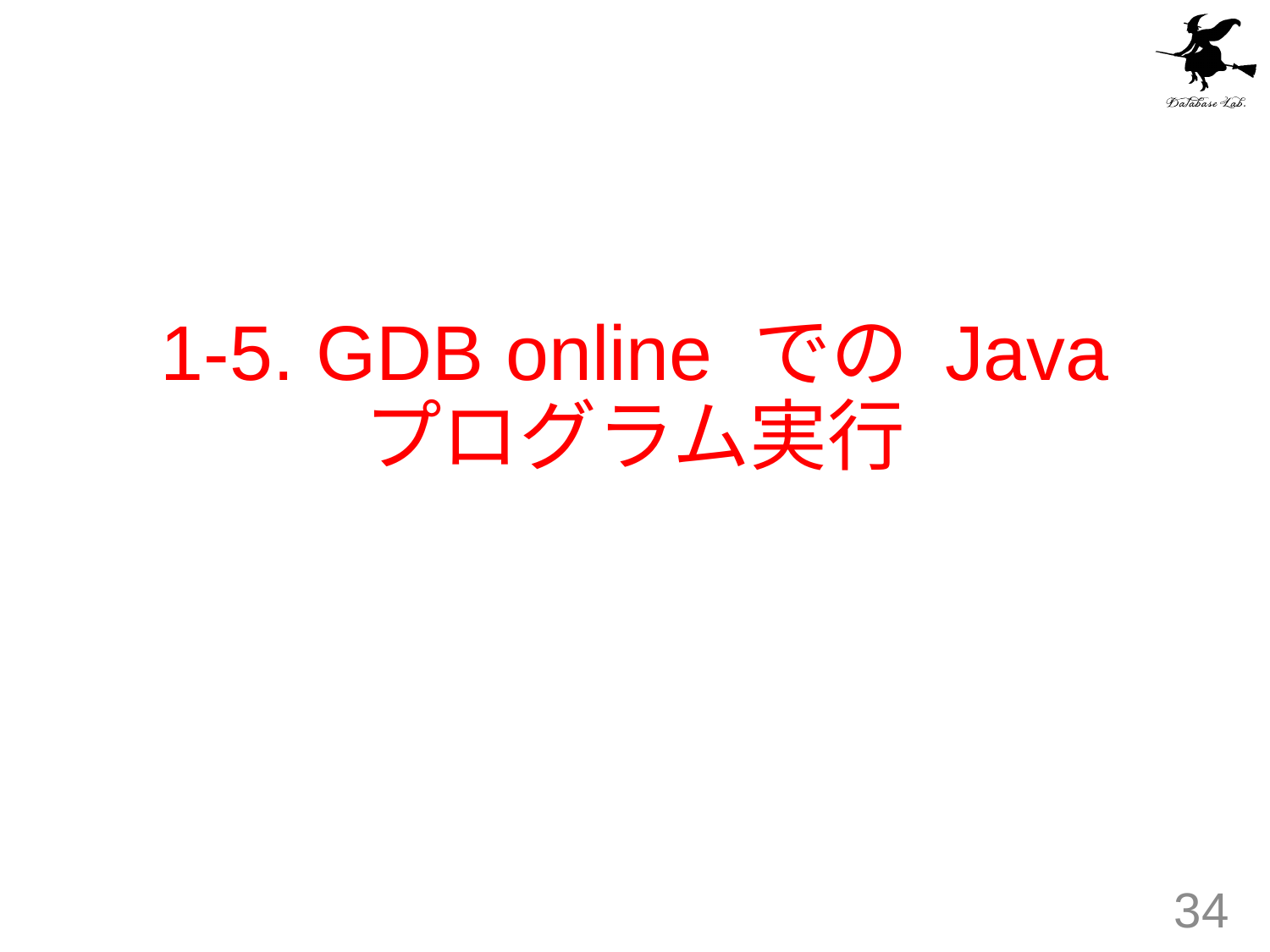

# 1-5. GDB online での Java プログラム実行
34